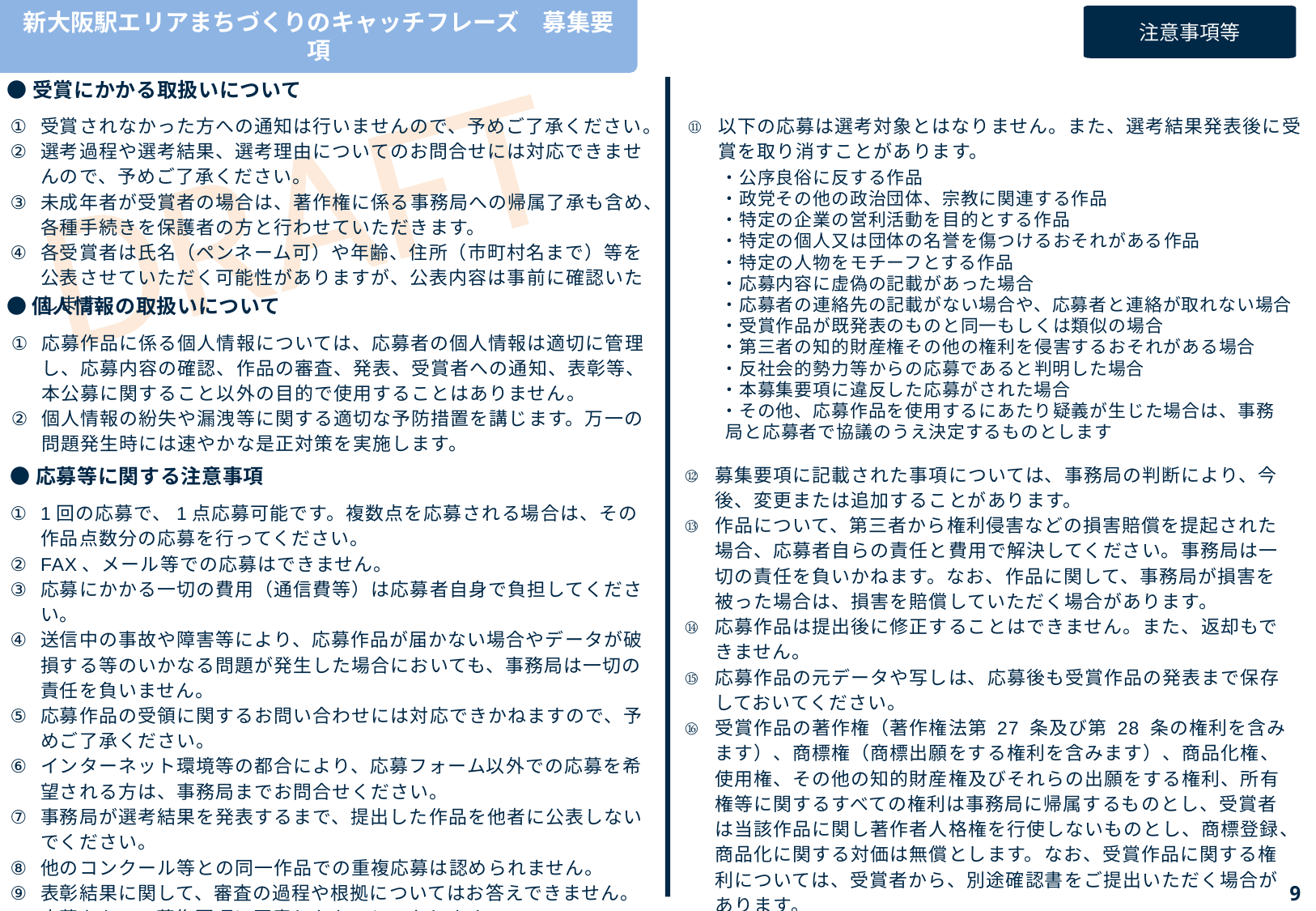

注意事項等

●受賞にかかる取扱いについて
受賞されなかった方への通知は行いませんので、予めご了承ください。
選考過程や選考結果、選考理由についてのお問合せには対応できませんので、予めご了承ください。
未成年者が受賞者の場合は、著作権に係る事務局への帰属了承も含め、各種手続きを保護者の方と行わせていただきます。
各受賞者は氏名（ペンネーム可）や年齢、住所（市町村名まで）等を公表させていただく可能性がありますが、公表内容は事前に確認いたします。
以下の応募は選考対象とはなりません。また、選考結果発表後に受賞を取り消すことがあります。
　・公序良俗に反する作品
　・政党その他の政治団体、宗教に関連する作品
　・特定の企業の営利活動を目的とする作品
　・特定の個人又は団体の名誉を傷つけるおそれがある作品
　・特定の人物をモチーフとする作品
　・応募内容に虚偽の記載があった場合
　・応募者の連絡先の記載がない場合や、応募者と連絡が取れない場合
　・受賞作品が既発表のものと同一もしくは類似の場合
　・第三者の知的財産権その他の権利を侵害するおそれがある場合
　・反社会的勢力等からの応募であると判明した場合
　・本募集要項に違反した応募がされた場合
　・その他、応募作品を使用するにあたり疑義が生じた場合は、事務局と応募者で協議のうえ決定するものとします
●個人情報の取扱いについて
応募作品に係る個人情報については、応募者の個人情報は適切に管理し、応募内容の確認、作品の審査、発表、受賞者への通知、表彰等、本公募に関すること以外の目的で使用することはありません。
個人情報の紛失や漏洩等に関する適切な予防措置を講じます。万一の問題発生時には速やかな是正対策を実施します。

募集要項に記載された事項については、事務局の判断により、今後、変更または追加することがあります。
作品について、第三者から権利侵害などの損害賠償を提起された場合、応募者自らの責任と費用で解決してください。事務局は一切の責任を負いかねます。なお、作品に関して、事務局が損害を被った場合は、損害を賠償していただく場合があります。
応募作品は提出後に修正することはできません。また、返却もできません。
応募作品の元データや写しは、応募後も受賞作品の発表まで保存しておいてください。
受賞作品の著作権（著作権法第 27 条及び第 28 条の権利を含みます）、商標権（商標出願をする権利を含みます）、商品化権、使用権、その他の知的財産権及びそれらの出願をする権利、所有権等に関するすべての権利は事務局に帰属するものとし、受賞者は当該作品に関し著作者人格権を行使しないものとし、商標登録、商品化に関する対価は無償とします。なお、受賞作品に関する権利については、受賞者から、別途確認書をご提出いただく場合があります。
●応募等に関する注意事項
1回の応募で、1点応募可能です。複数点を応募される場合は、その作品点数分の応募を行ってください。
FAX、メール等での応募はできません。
応募にかかる一切の費用（通信費等）は応募者自身で負担してください。
送信中の事故や障害等により、応募作品が届かない場合やデータが破損する等のいかなる問題が発生した場合においても、事務局は一切の責任を負いません。
応募作品の受領に関するお問い合わせには対応できかねますので、予めご了承ください。
インターネット環境等の都合により、応募フォーム以外での応募を希望される方は、事務局までお問合せください。
事務局が選考結果を発表するまで、提出した作品を他者に公表しないでください。
他のコンクール等との同一作品での重複応募は認められません。
表彰結果に関して、審査の過程や根拠についてはお答えできません。
応募をもって募集要項に同意したものとみなします。

9